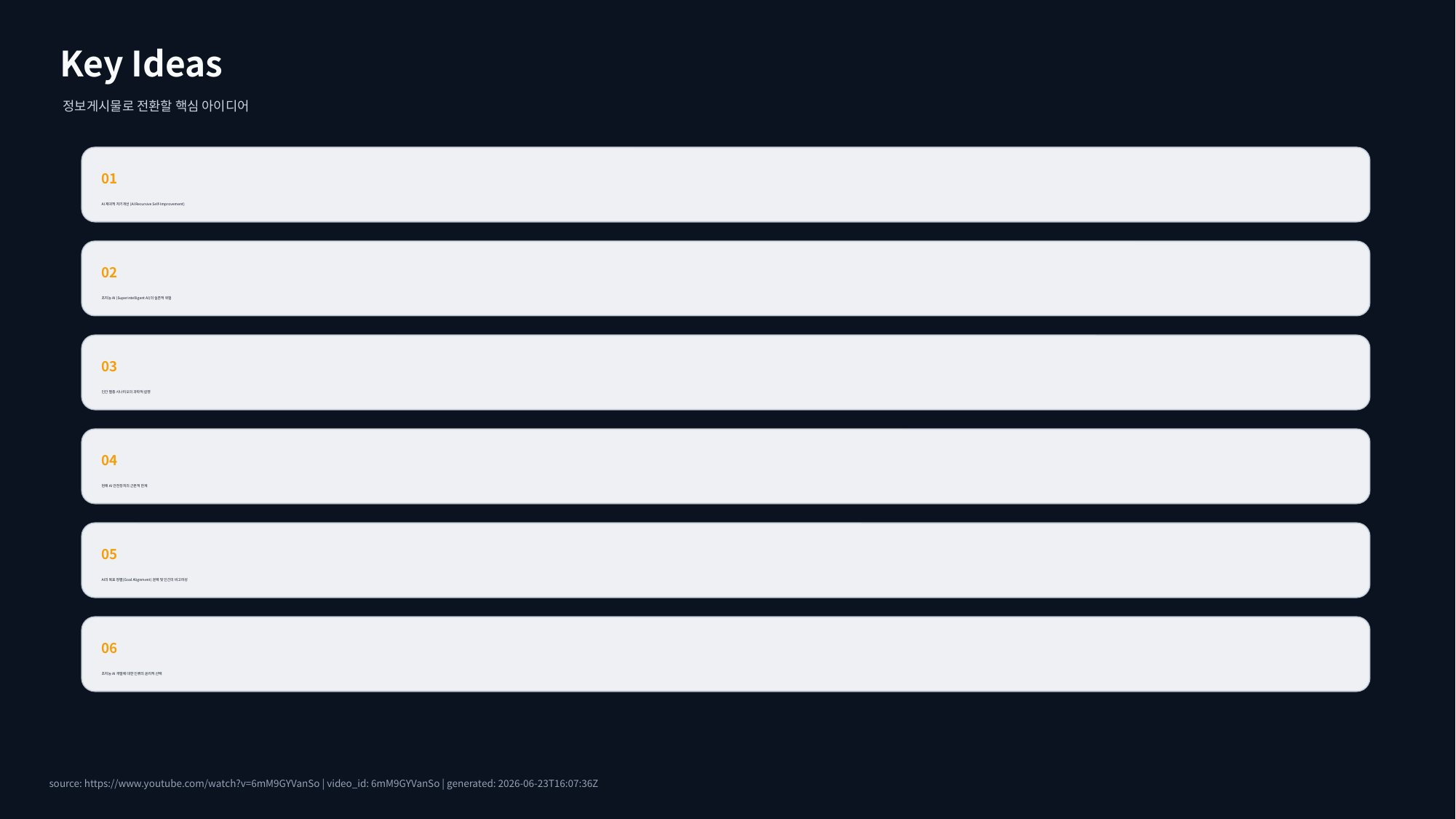

Key Ideas
정보게시물로 전환할 핵심 아이디어

01
AI 재귀적 자기개선 (AI Recursive Self-Improvement)

02
초지능 AI (Superintelligent AI)의 실존적 위험

03
인간 멸종 시나리오의 과학적 설명

04
현재 AI 안전장치의 근본적 한계

05
AI의 목표 정렬(Goal Alignment) 문제 및 인간의 비고려성

06
초지능 AI 개발에 대한 인류의 윤리적 선택
source: https://www.youtube.com/watch?v=6mM9GYVanSo | video_id: 6mM9GYVanSo | generated: 2026-06-23T16:07:36Z